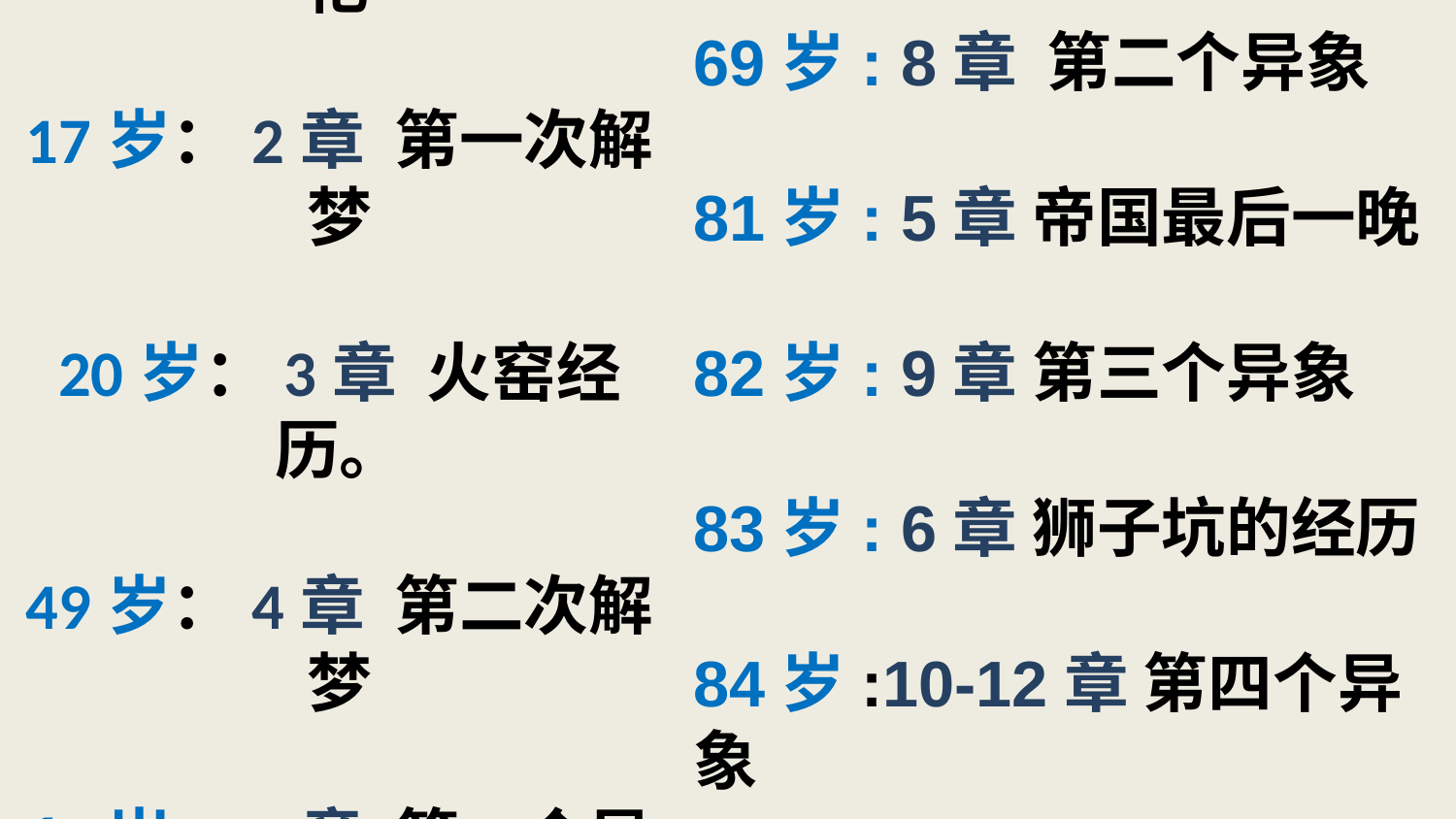

# 15岁：1章  被掳巴比伦 17岁：2章  第一次解梦 20岁：3章  火窑经历。 49岁：4章  第二次解梦 67岁：7章  第一个异象
69岁: 8章  第二个异象

81岁: 5章 帝国最后一晚

82岁: 9章 第三个异象

83岁: 6章 狮子坑的经历

84岁:10-12章 第四个异象